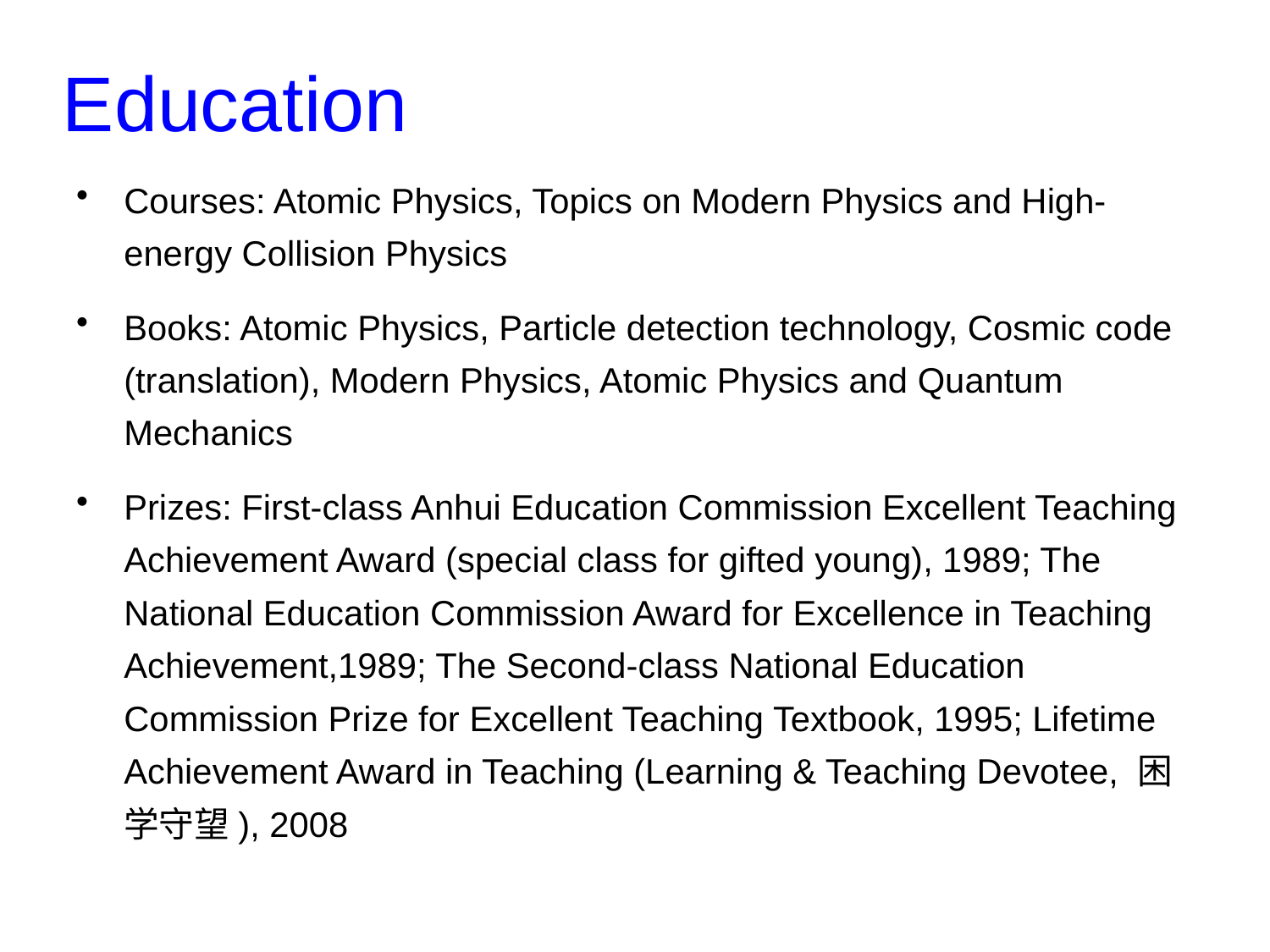

# Education
Courses: Atomic Physics, Topics on Modern Physics and High-energy Collision Physics
Books: Atomic Physics, Particle detection technology, Cosmic code (translation), Modern Physics, Atomic Physics and Quantum Mechanics
Prizes: First-class Anhui Education Commission Excellent Teaching Achievement Award (special class for gifted young), 1989; The National Education Commission Award for Excellence in Teaching Achievement,1989; The Second-class National Education Commission Prize for Excellent Teaching Textbook, 1995; Lifetime Achievement Award in Teaching (Learning & Teaching Devotee, 困学守望), 2008